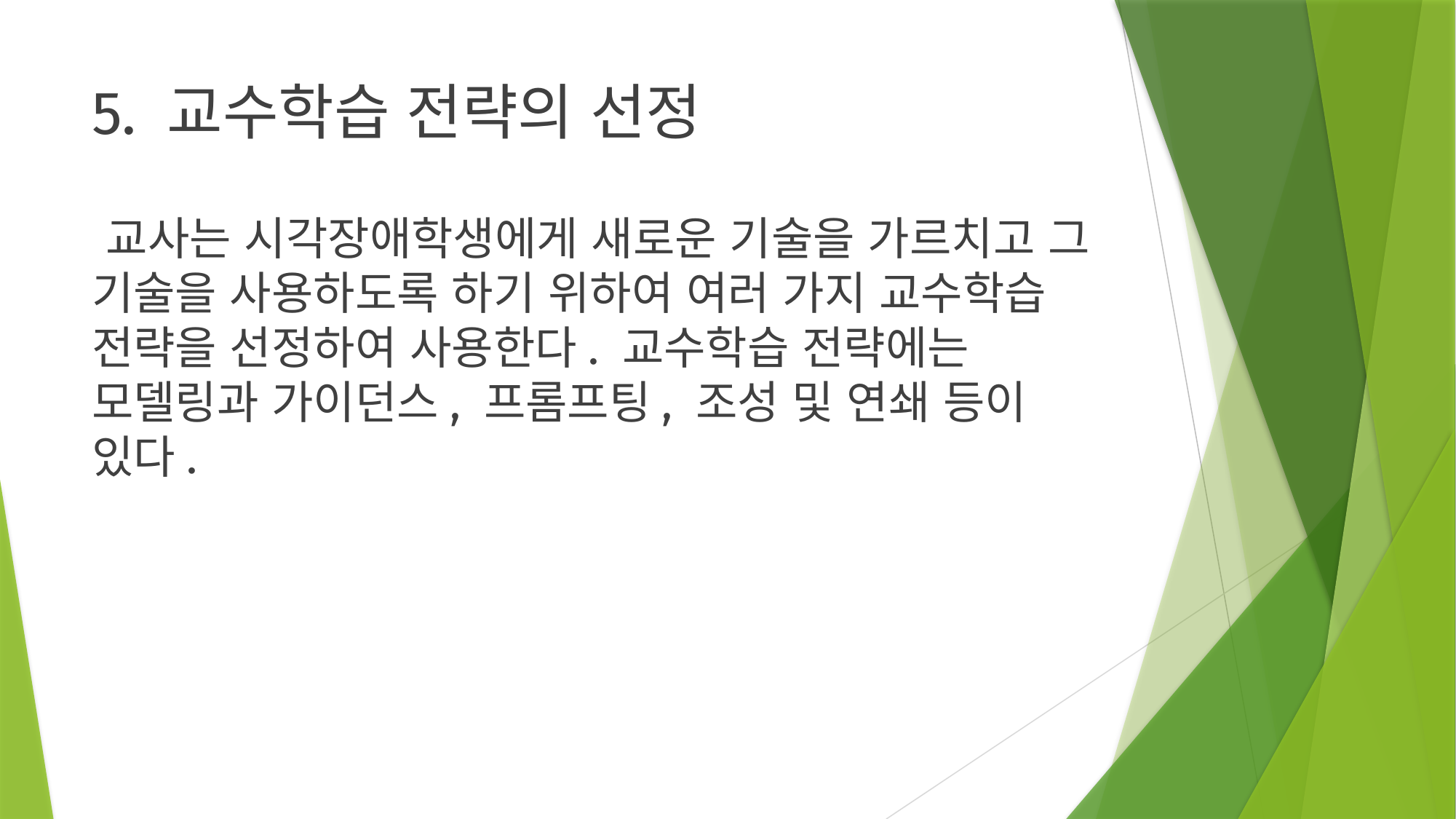

5. 교수학습 전략의 선정

 교사는 시각장애학생에게 새로운 기술을 가르치고 그 기술을 사용하도록 하기 위하여 여러 가지 교수학습 전략을 선정하여 사용한다. 교수학습 전략에는 모델링과 가이던스, 프롬프팅, 조성 및 연쇄 등이 있다.